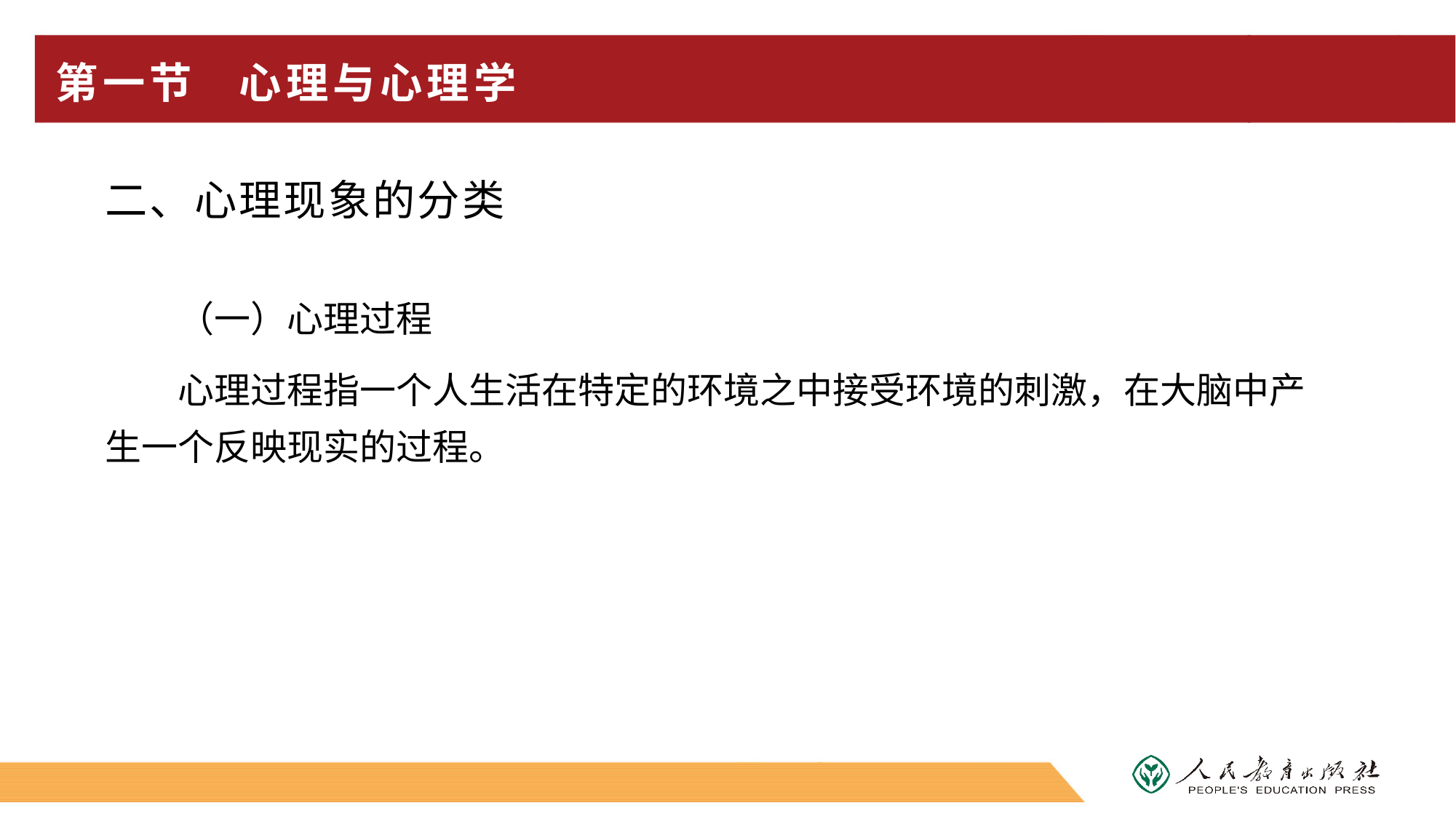

# 第一节   心理与心理学
二、心理现象的分类
（一）心理过程
心理过程指一个人生活在特定的环境之中接受环境的刺激，在大脑中产生一个反映现实的过程。